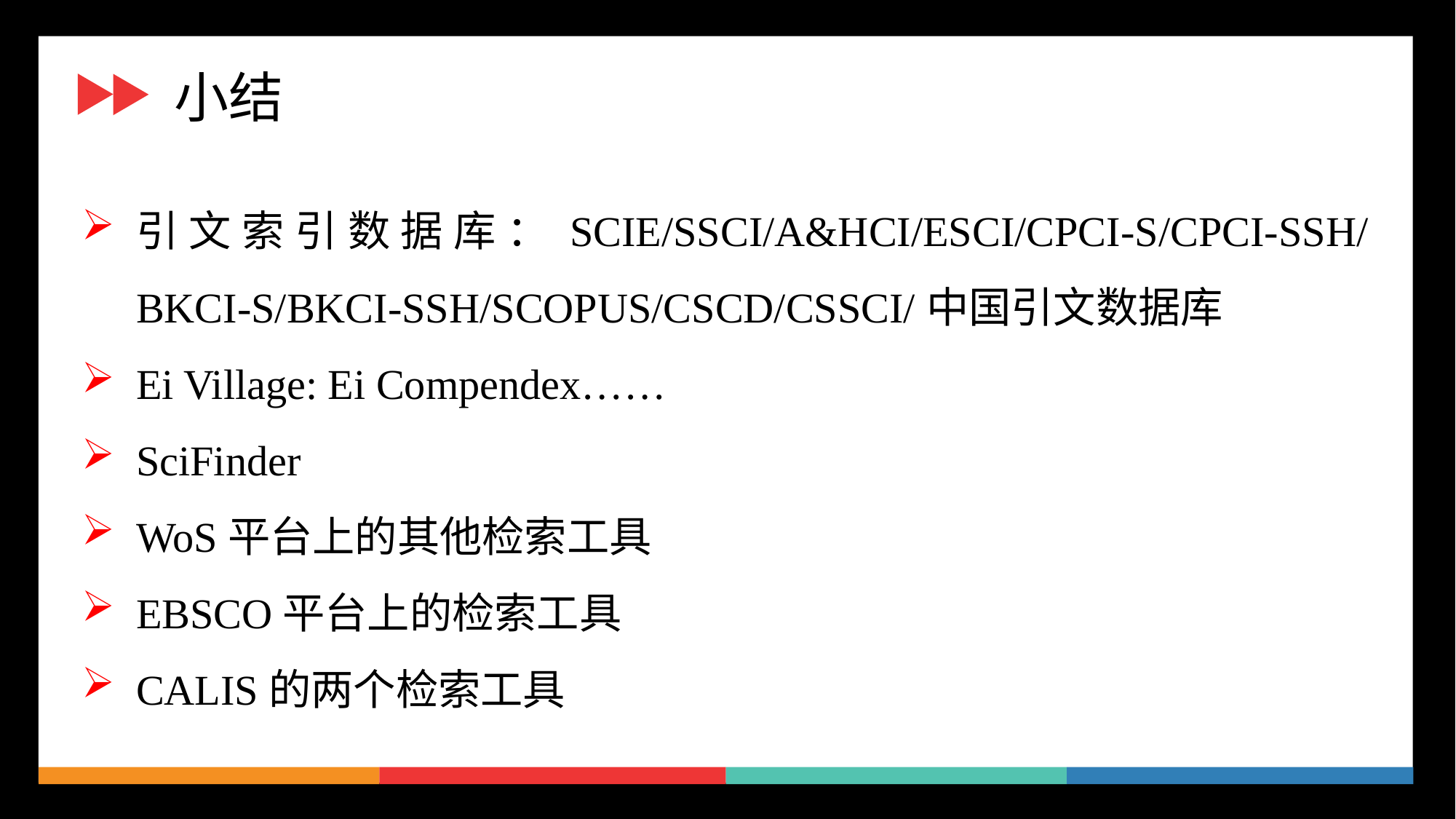

小结

引文索引数据库：SCIE/SSCI/A&HCI/ESCI/CPCI-S/CPCI-SSH/BKCI-S/BKCI-SSH/SCOPUS/CSCD/CSSCI/中国引文数据库
Ei Village: Ei Compendex……
SciFinder
WoS平台上的其他检索工具
EBSCO平台上的检索工具
CALIS的两个检索工具